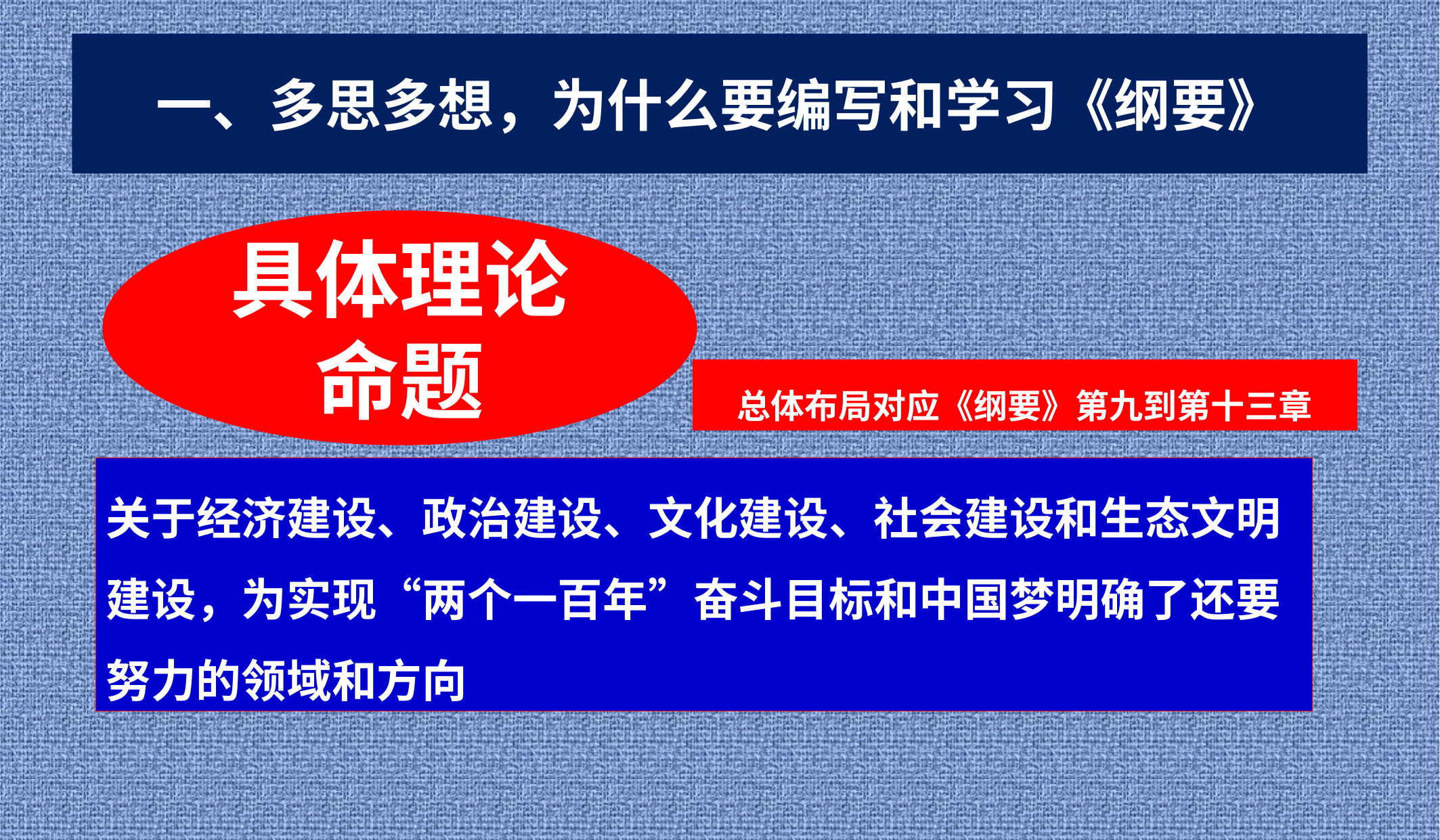

# 一、多思多想，为什么要编写和学习《纲要》
具体理论命题
总体布局对应《纲要》第九到第十三章
关于经济建设、政治建设、文化建设、社会建设和生态文明建设，为实现“两个一百年”奋斗目标和中国梦明确了还要努力的领域和方向